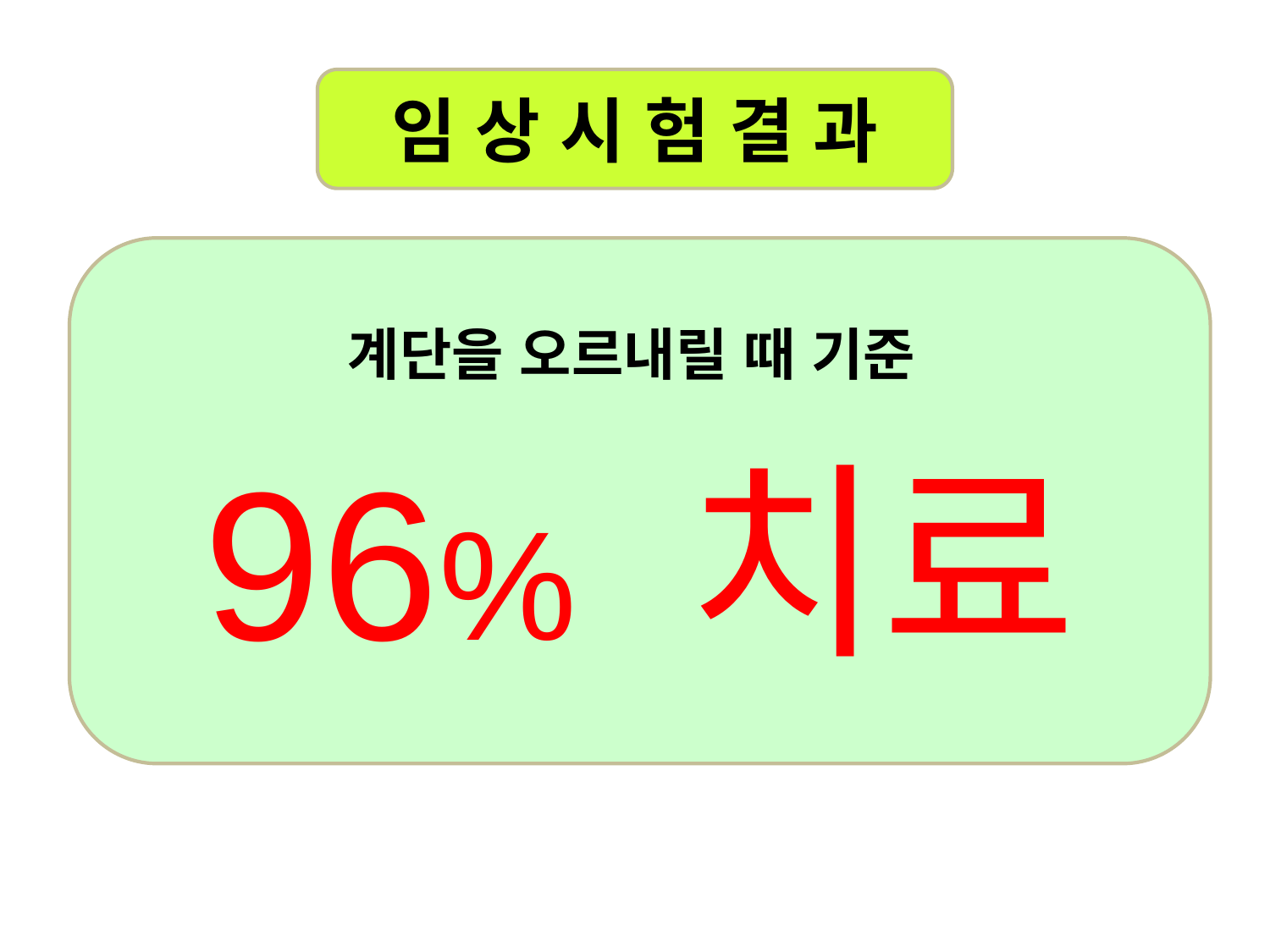

임 상 시 험 결 과
계단을 오르내릴 때 기준

96% 치료